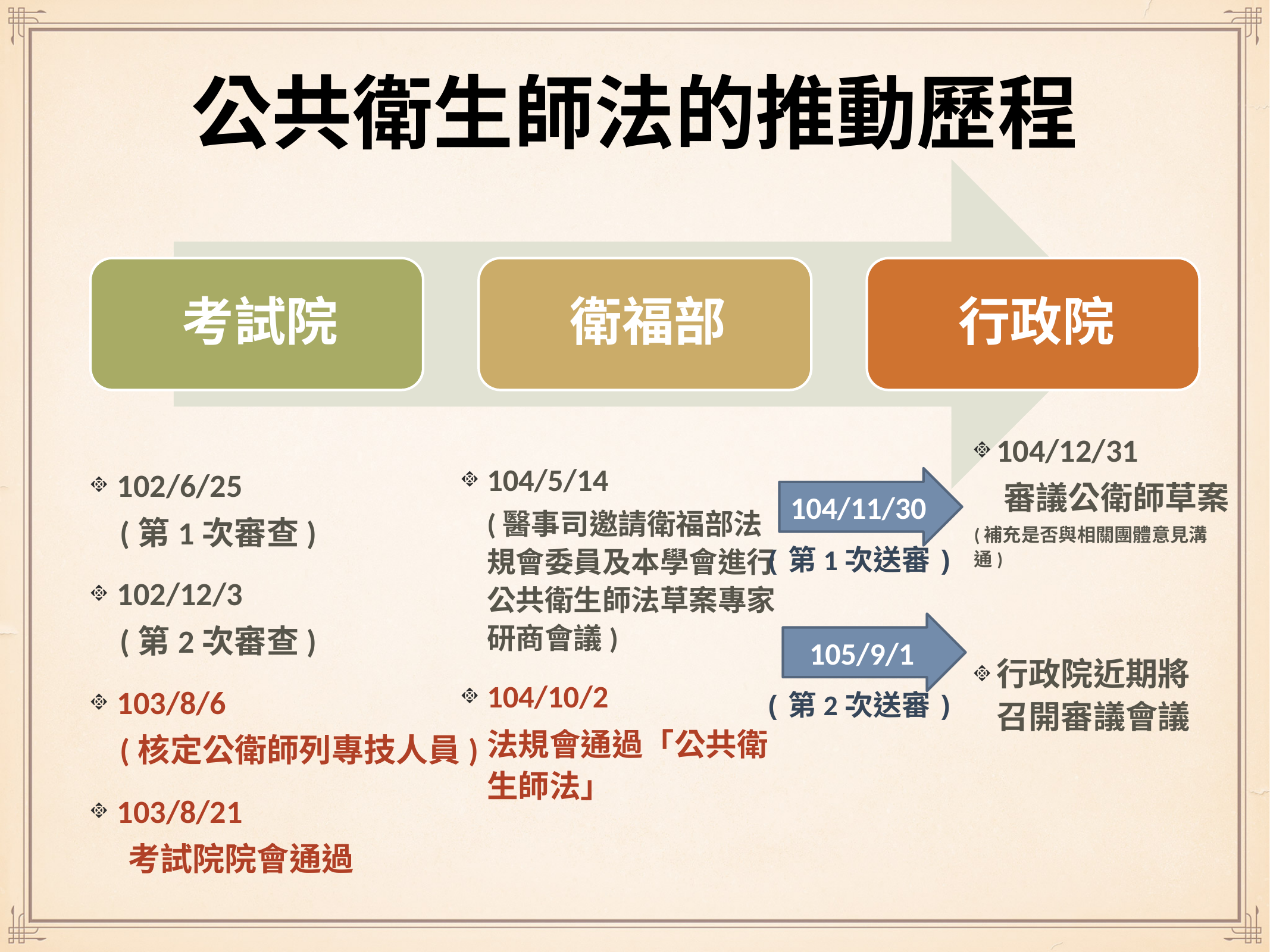

# 公共衛生師法的推動歷程
考試院
衛福部
行政院
104/12/31
   審議公衛師草案
(補充是否與相關團體意見溝通)

行政院近期將  召開審議會議

102/6/25
    (第1次審查)
102/12/3
    (第2次審查)
103/8/6
    (核定公衛師列專技人員)
103/8/21
    考試院院會通過
104/5/14
(醫事司邀請衛福部法規會委員及本學會進行公共衛生師法草案專家研商會議)
104/10/2
法規會通過「公共衛生師法」
104/11/30
(第1次送審)
105/9/1
(第2次送審)